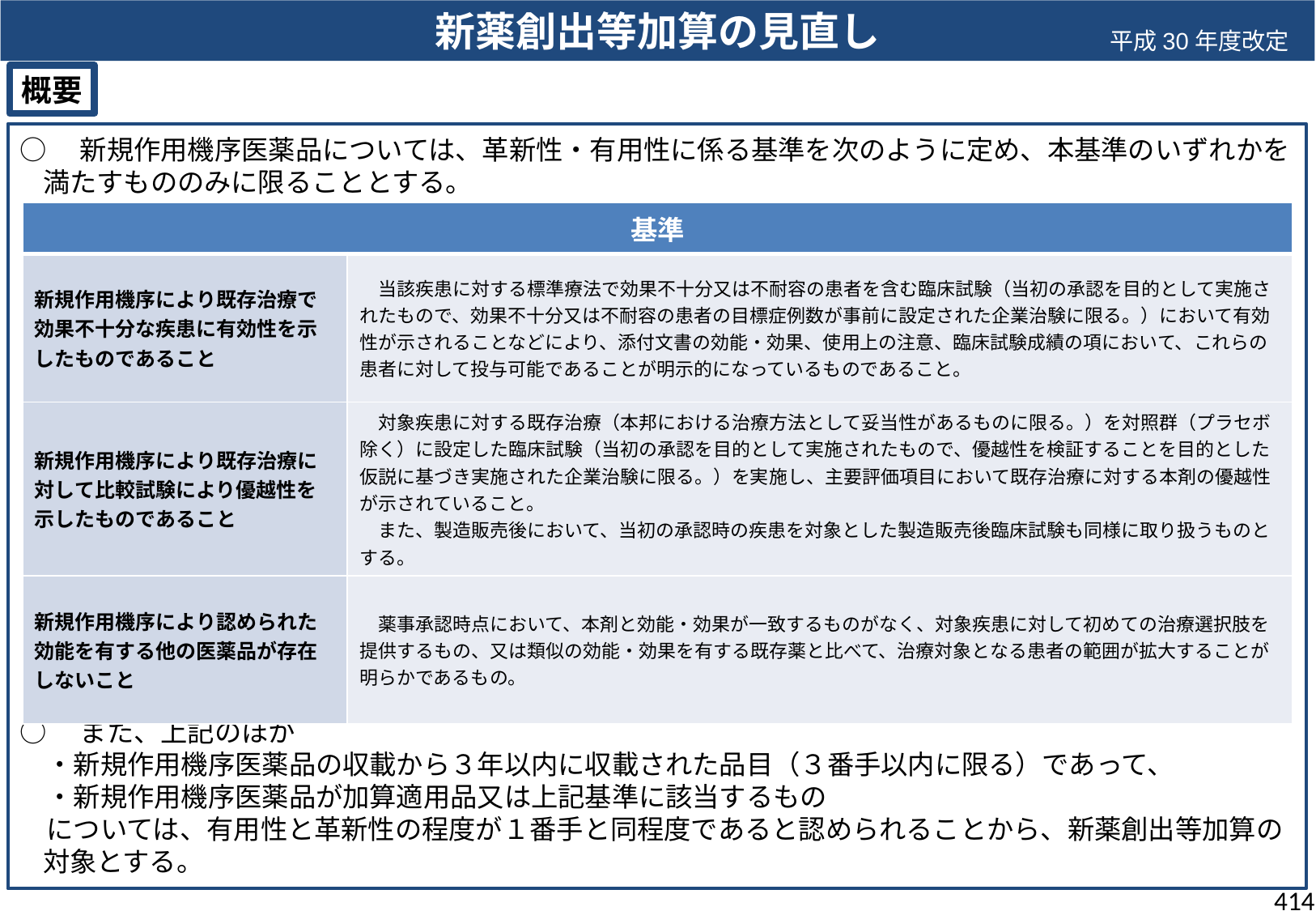

新薬創出等加算の見直し
平成30年度改定
概要
○　新規作用機序医薬品については、革新性・有用性に係る基準を次のように定め、本基準のいずれかを満たすもののみに限ることとする。

○　また、上記のほか
　・新規作用機序医薬品の収載から３年以内に収載された品目（３番手以内に限る）であって、
　・新規作用機序医薬品が加算適用品又は上記基準に該当するもの
　については、有用性と革新性の程度が１番手と同程度であると認められることから、新薬創出等加算の対象とする。
| 基準 |  |
| --- | --- |
| 新規作用機序により既存治療で効果不十分な疾患に有効性を示したものであること | 当該疾患に対する標準療法で効果不十分又は不耐容の患者を含む臨床試験（当初の承認を目的として実施されたもので、効果不十分又は不耐容の患者の目標症例数が事前に設定された企業治験に限る。）において有効性が示されることなどにより、添付文書の効能・効果、使用上の注意、臨床試験成績の項において、これらの患者に対して投与可能であることが明示的になっているものであること。 |
| 新規作用機序により既存治療に対して比較試験により優越性を示したものであること | 対象疾患に対する既存治療（本邦における治療方法として妥当性があるものに限る。）を対照群（プラセボ除く）に設定した臨床試験（当初の承認を目的として実施されたもので、優越性を検証することを目的とした仮説に基づき実施された企業治験に限る。）を実施し、主要評価項目において既存治療に対する本剤の優越性が示されていること。 　また、製造販売後において、当初の承認時の疾患を対象とした製造販売後臨床試験も同様に取り扱うものとする。 |
| 新規作用機序により認められた効能を有する他の医薬品が存在しないこと | 薬事承認時点において、本剤と効能・効果が一致するものがなく、対象疾患に対して初めての治療選択肢を提供するもの、又は類似の効能・効果を有する既存薬と比べて、治療対象となる患者の範囲が拡大することが明らかであるもの。 |
414